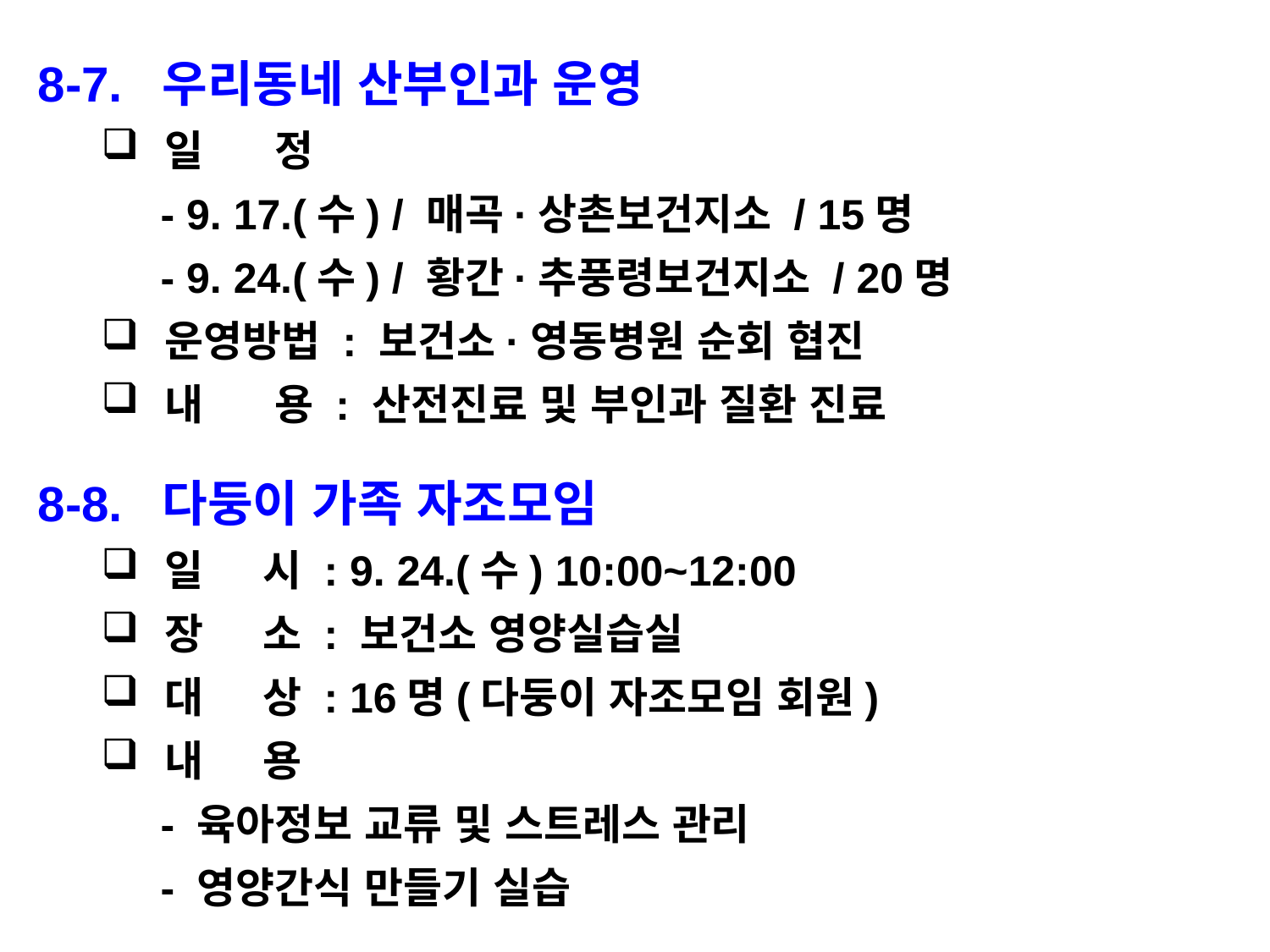

8-7.  우리동네 산부인과 운영
일      정
     - 9. 17.(수) / 매곡·상촌보건지소 / 15명
     - 9. 24.(수) / 황간·추풍령보건지소 / 20명
운영방법 : 보건소·영동병원 순회 협진
내      용 : 산전진료 및 부인과 질환 진료

8-8.  다둥이 가족 자조모임
일     시 : 9. 24.(수) 10:00~12:00
장     소 : 보건소 영양실습실
대     상 : 16명(다둥이 자조모임 회원)
내     용
     - 육아정보 교류 및 스트레스 관리
     - 영양간식 만들기 실습